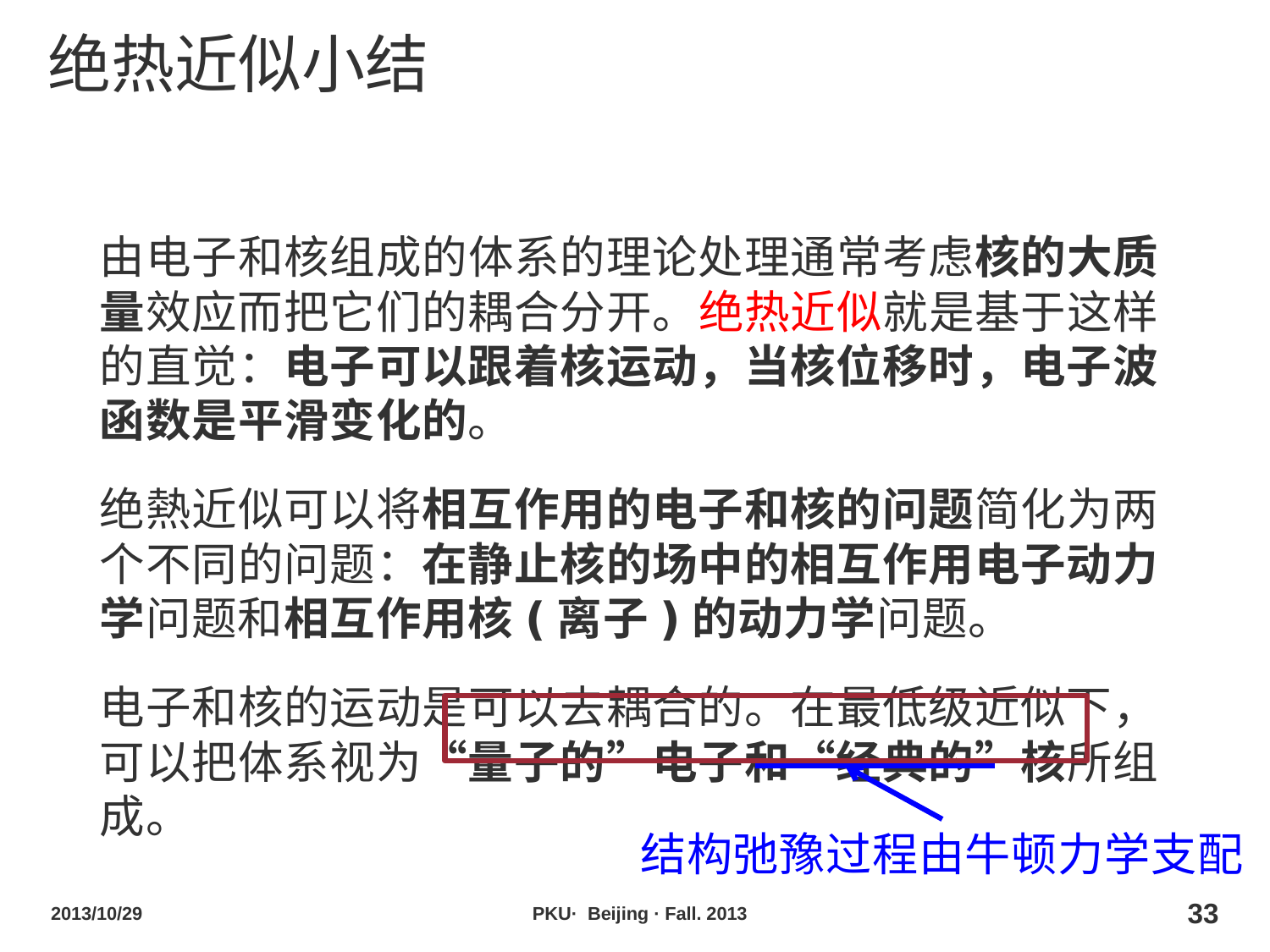

# 绝热近似小结
	由电子和核组成的体系的理论处理通常考虑核的大质量效应而把它们的耦合分开。绝热近似就是基于这样的直觉：电子可以跟着核运动，当核位移时，电子波函数是平滑变化的。
	绝熱近似可以将相互作用的电子和核的问题简化为两个不同的问题：在静止核的场中的相互作用电子动力学问题和相互作用核(离子)的动力学问题。
	电子和核的运动是可以去耦合的。在最低级近似下，可以把体系视为“量子的”电子和“经典的”核所组成。

结构弛豫过程由牛顿力学支配
2013/10/29
PKU·  Beijing · Fall. 2013
33